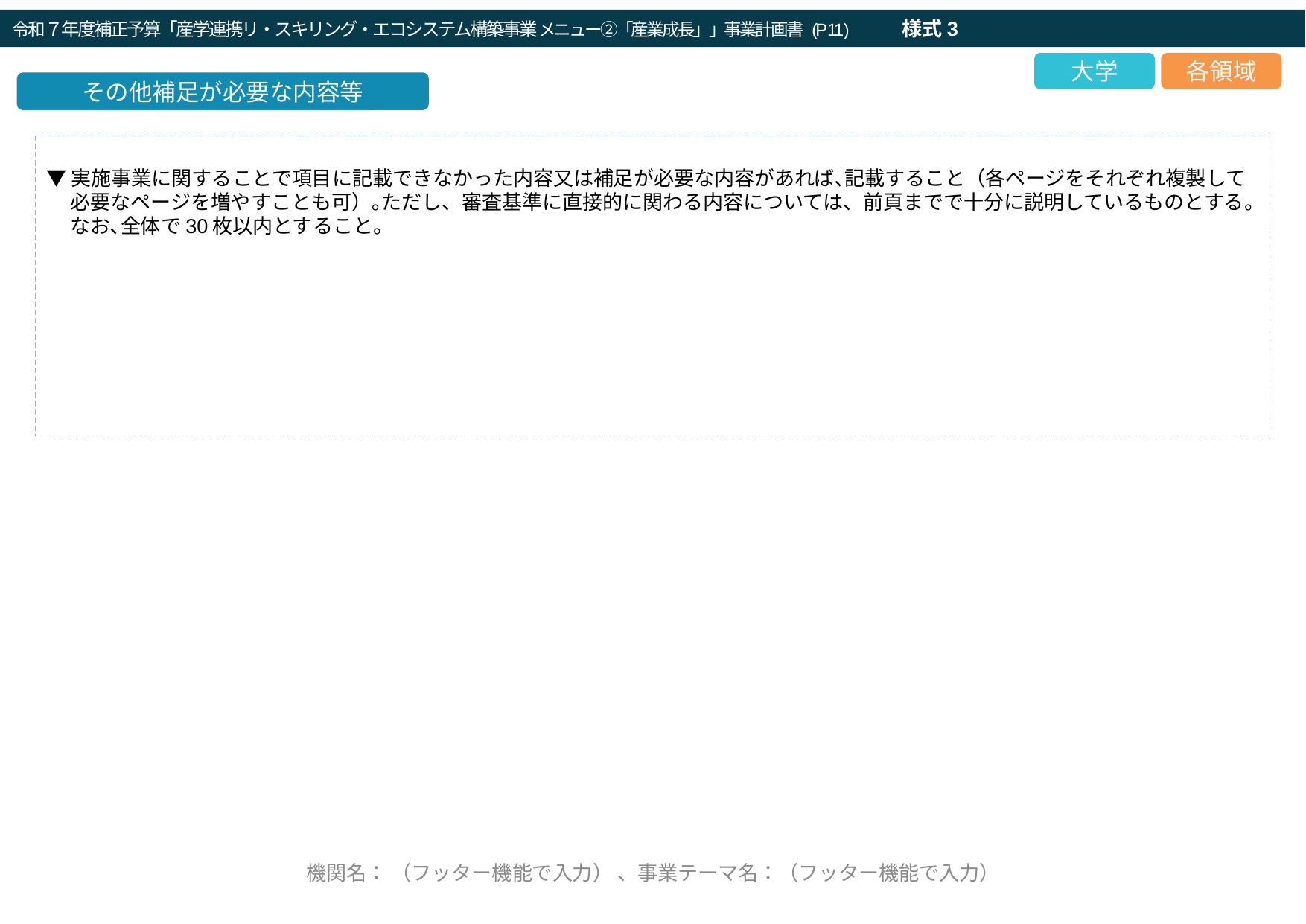

令和７年度補正予算「産学連携リ・スキリング・エコシステム構築事業メニュー②「産業成長」」事業計画書 (P11)　　　様式3
令和２年度「就職・転職支援のための大学リカレント教育推進事業（就職・転職支援のためのリカレント教育プログラムの開発・実施）」企画提案書（a：求職支援）(P11)
大学
各領域
その他補足が必要な内容等

▼実施事業に関することで項目に記載できなかった内容又は補足が必要な内容があれば､記載すること（各ページをそれぞれ複製して必要なページを増やすことも可）｡ただし、審査基準に直接的に関わる内容については、前頁までで十分に説明しているものとする。なお､全体で30枚以内とすること。

←フッターを以後のページ全てに必ず記入
機関名： （フッター機能で入力） 、事業テーマ名：（フッター機能で入力）